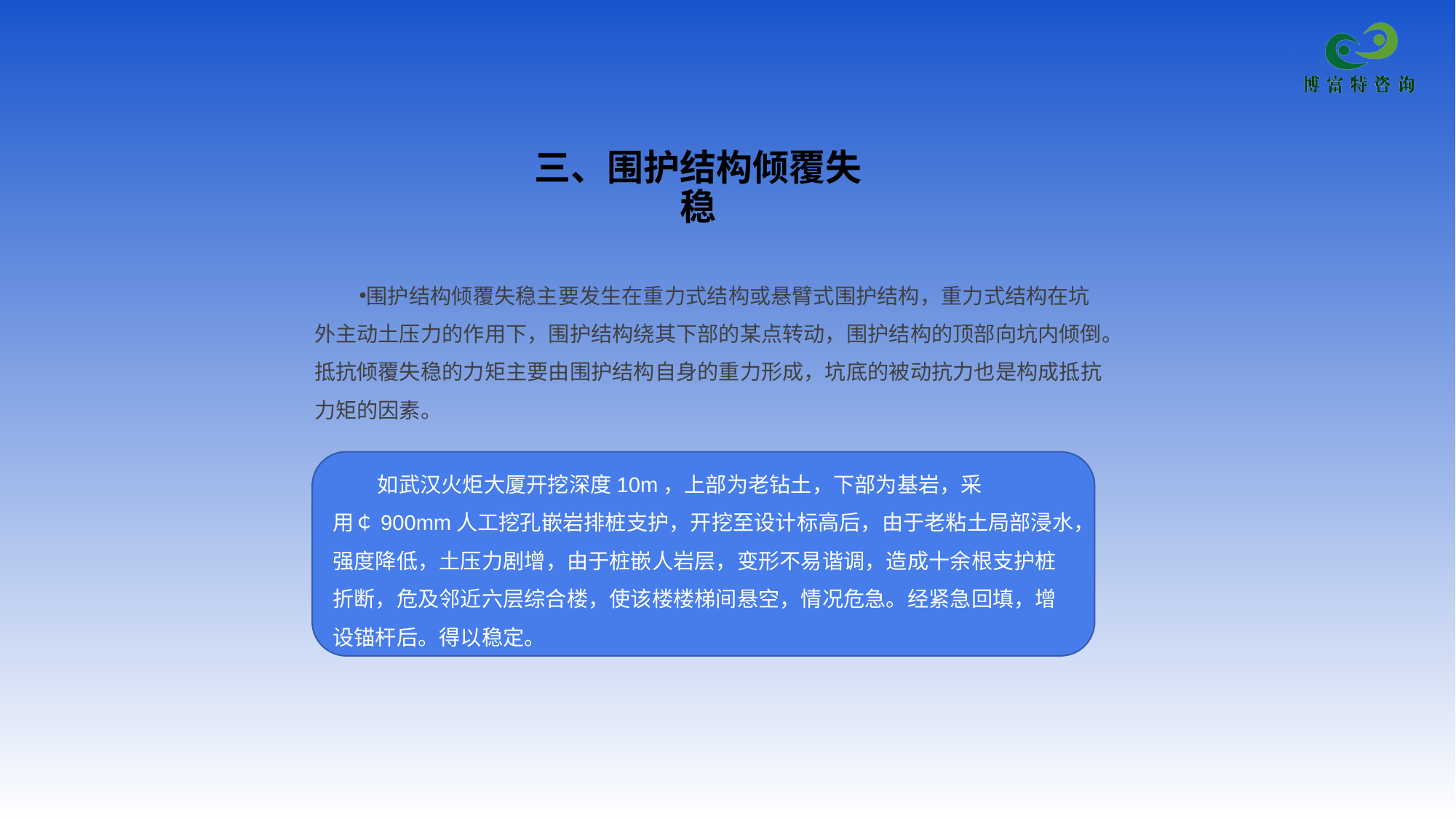

# 三、围护结构倾覆失稳
围护结构倾覆失稳主要发生在重力式结构或悬臂式围护结构，重力式结构在坑外主动土压力的作用下，围护结构绕其下部的某点转动，围护结构的顶部向坑内倾倒。抵抗倾覆失稳的力矩主要由围护结构自身的重力形成，坑底的被动抗力也是构成抵抗力矩的因素。

如武汉火炬大厦开挖深度10m，上部为老钻土，下部为基岩，采用￠900mm人工挖孔嵌岩排桩支护，开挖至设计标高后，由于老粘土局部浸水，强度降低，土压力剧增，由于桩嵌人岩层，变形不易谐调，造成十余根支护桩折断，危及邻近六层综合楼，使该楼楼梯间悬空，情况危急。经紧急回填，增设锚杆后。得以稳定。